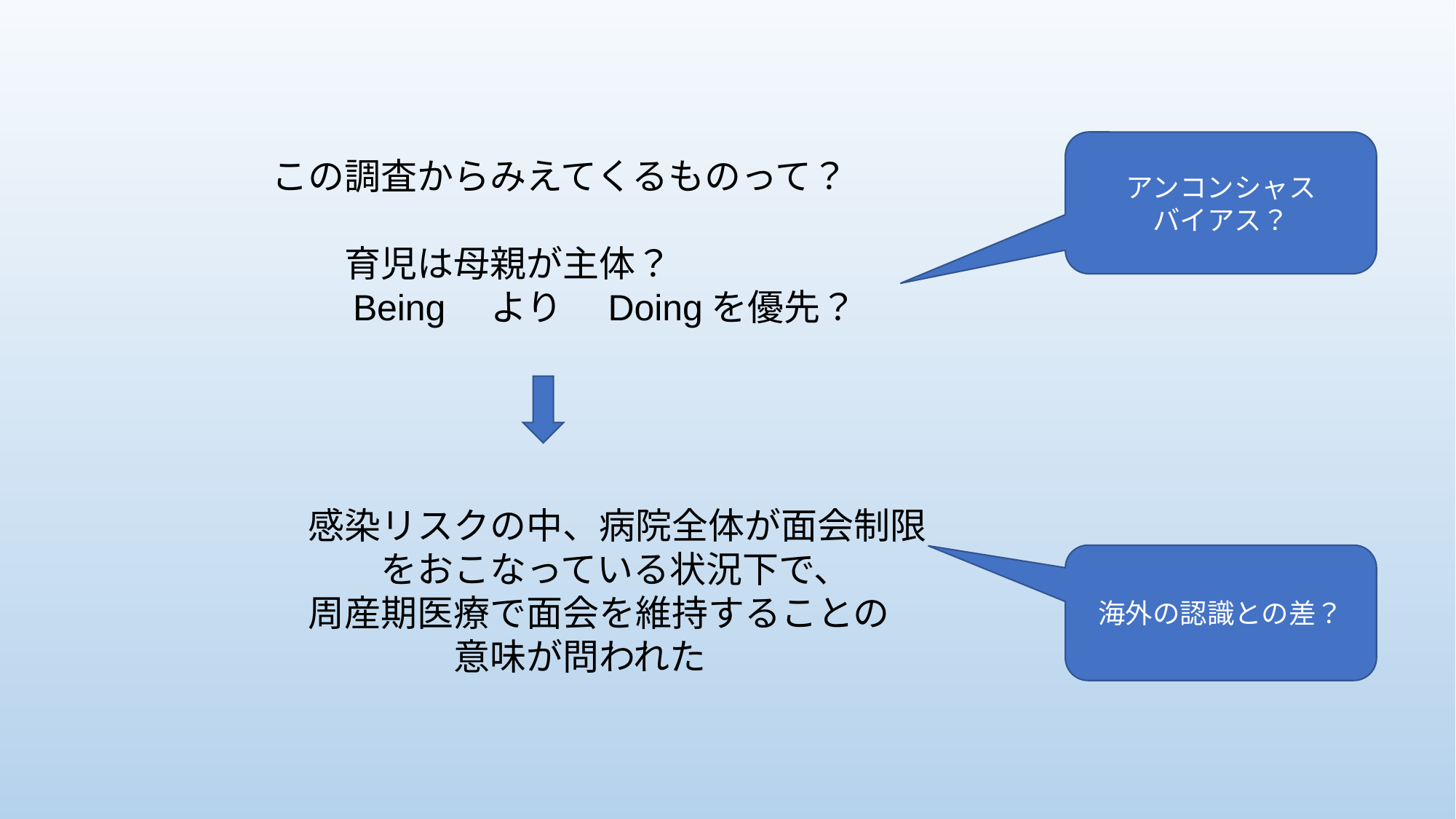

この調査からみえてくるものって？

　　育児は母親が主体？
　　Being　より　Doingを優先？

　感染リスクの中、病院全体が面会制限
　　　をおこなっている状況下で、
　周産期医療で面会を維持することの
　　　　　意味が問われた

アンコンシャス
バイアス？

海外の認識との差？